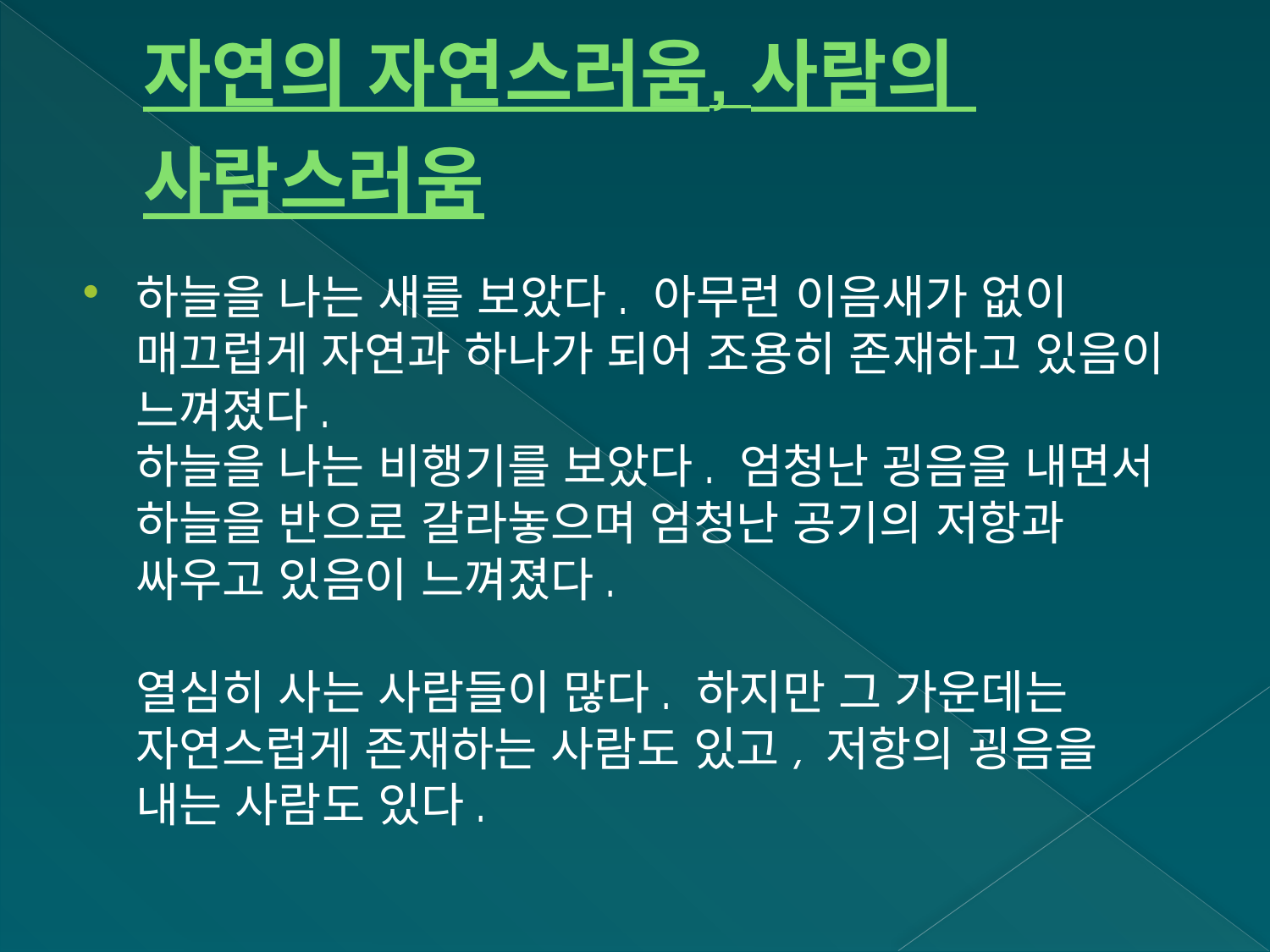

# 자연의 자연스러움, 사람의 사람스러움
하늘을 나는 새를 보았다. 아무런 이음새가 없이 매끄럽게 자연과 하나가 되어 조용히 존재하고 있음이 느껴졌다.
하늘을 나는 비행기를 보았다. 엄청난 굉음을 내면서 하늘을 반으로 갈라놓으며 엄청난 공기의 저항과 싸우고 있음이 느껴졌다.
열심히 사는 사람들이 많다. 하지만 그 가운데는 자연스럽게 존재하는 사람도 있고, 저항의 굉음을 내는 사람도 있다.